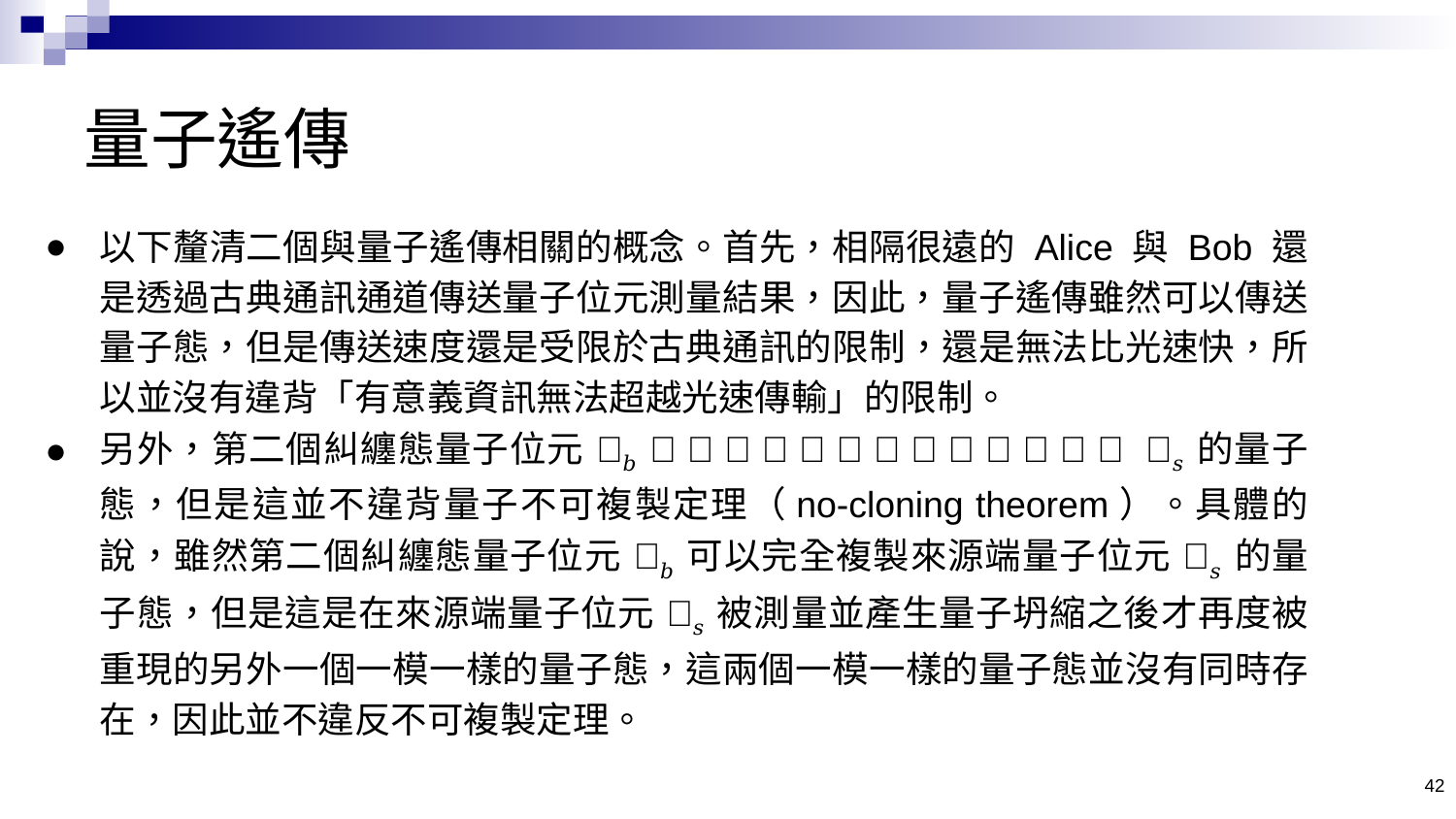

# 量子遙傳
以下釐清二個與量子遙傳相關的概念。首先，相隔很遠的 Alice 與 Bob 還是透過古典通訊通道傳送量子位元測量結果，因此，量子遙傳雖然可以傳送量子態，但是傳送速度還是受限於古典通訊的限制，還是無法比光速快，所以並沒有違背「有意義資訊無法超越光速傳輸」的限制。
另外，第二個糾纏態量子位元 𝑞𝑏 雖然可以重現來源端量子位元 𝑞𝑠 的量子態，但是這並不違背量子不可複製定理（no-cloning theorem）。具體的說，雖然第二個糾纏態量子位元 𝑞𝑏 可以完全複製來源端量子位元 𝑞𝑠 的量子態，但是這是在來源端量子位元 𝑞𝑠 被測量並產生量子坍縮之後才再度被重現的另外一個一模一樣的量子態，這兩個一模一樣的量子態並沒有同時存在，因此並不違反不可複製定理。
42